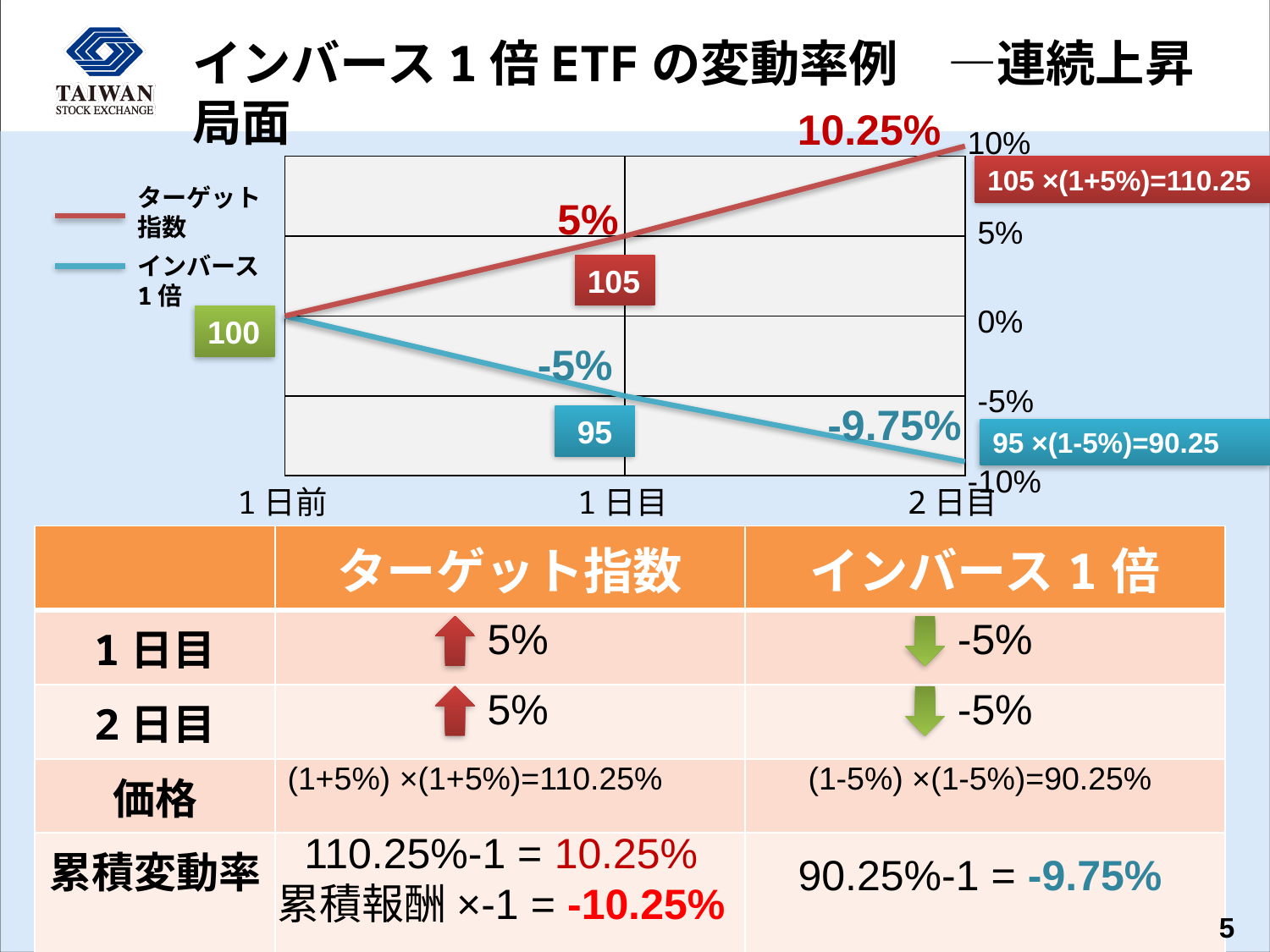

インバース1倍ETFの変動率例　—連続上昇局面
10.25%
10%
105 ×(1+5%)=110.25
|  |  |
| --- | --- |
|  |  |
|  |  |
|  |  |
ターゲット指数
5%
5%
インバース1倍
105
0%
100
-5%
-5%
-9.75%
95
95 ×(1-5%)=90.25
-10%
1日前
1日目
2日目
|  | ターゲット指数 | インバース1倍 |
| --- | --- | --- |
| 1日目 |  |  |
| 2日目 |  |  |
| 価格 |  |  |
| 累積変動率 |  |  |
5%
-5%

5%
-5%

(1+5%) ×(1+5%)=110.25%
(1-5%) ×(1-5%)=90.25%
110.25%-1 = 10.25%
累積報酬×-1 = -10.25%
90.25%-1 = -9.75%
5